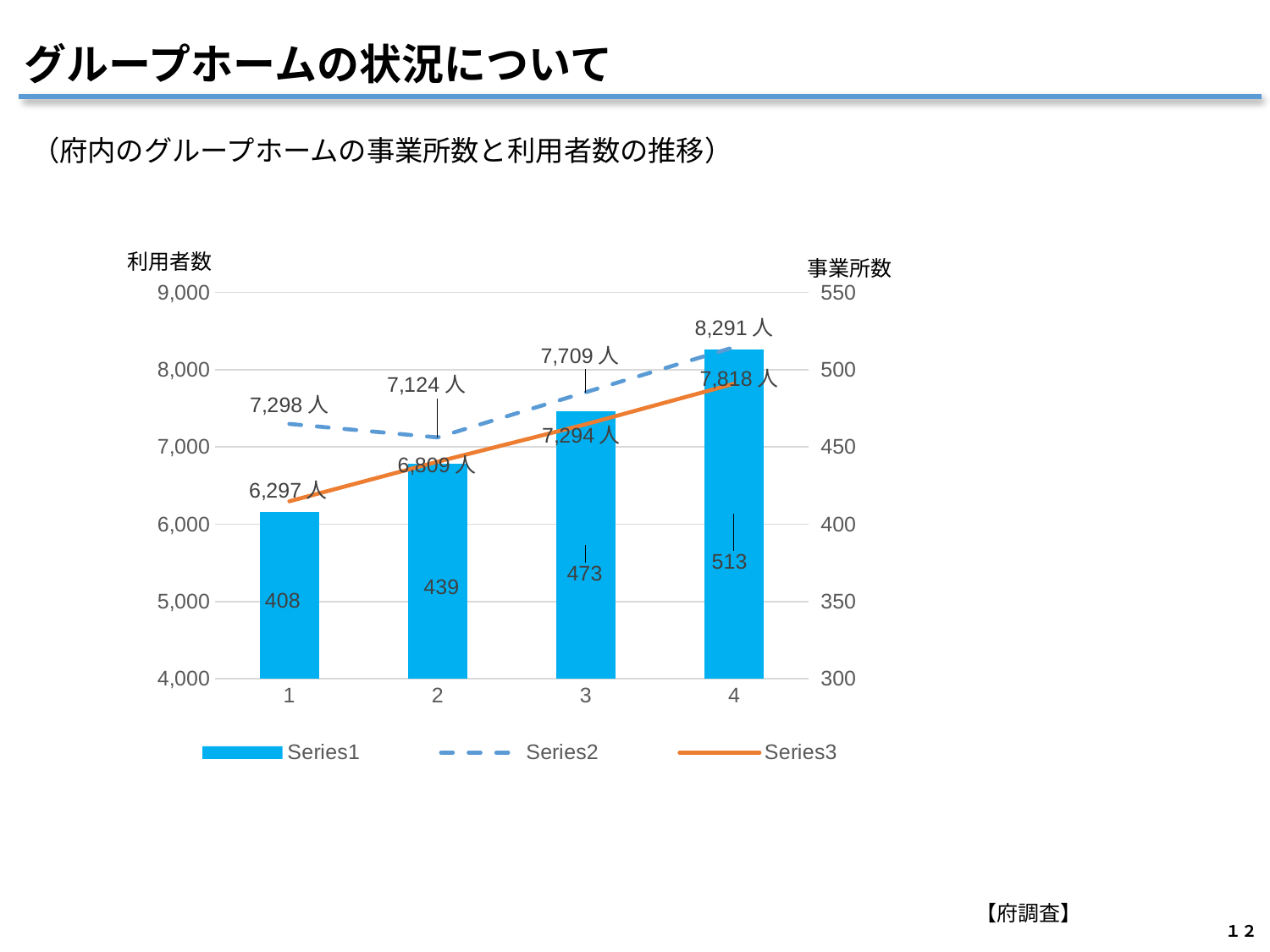

# グループホームの状況について
（府内のグループホームの事業所数と利用者数の推移）

### Chart

| Category |  |  |  |
|---|---|---|---|
【府調査】
１２